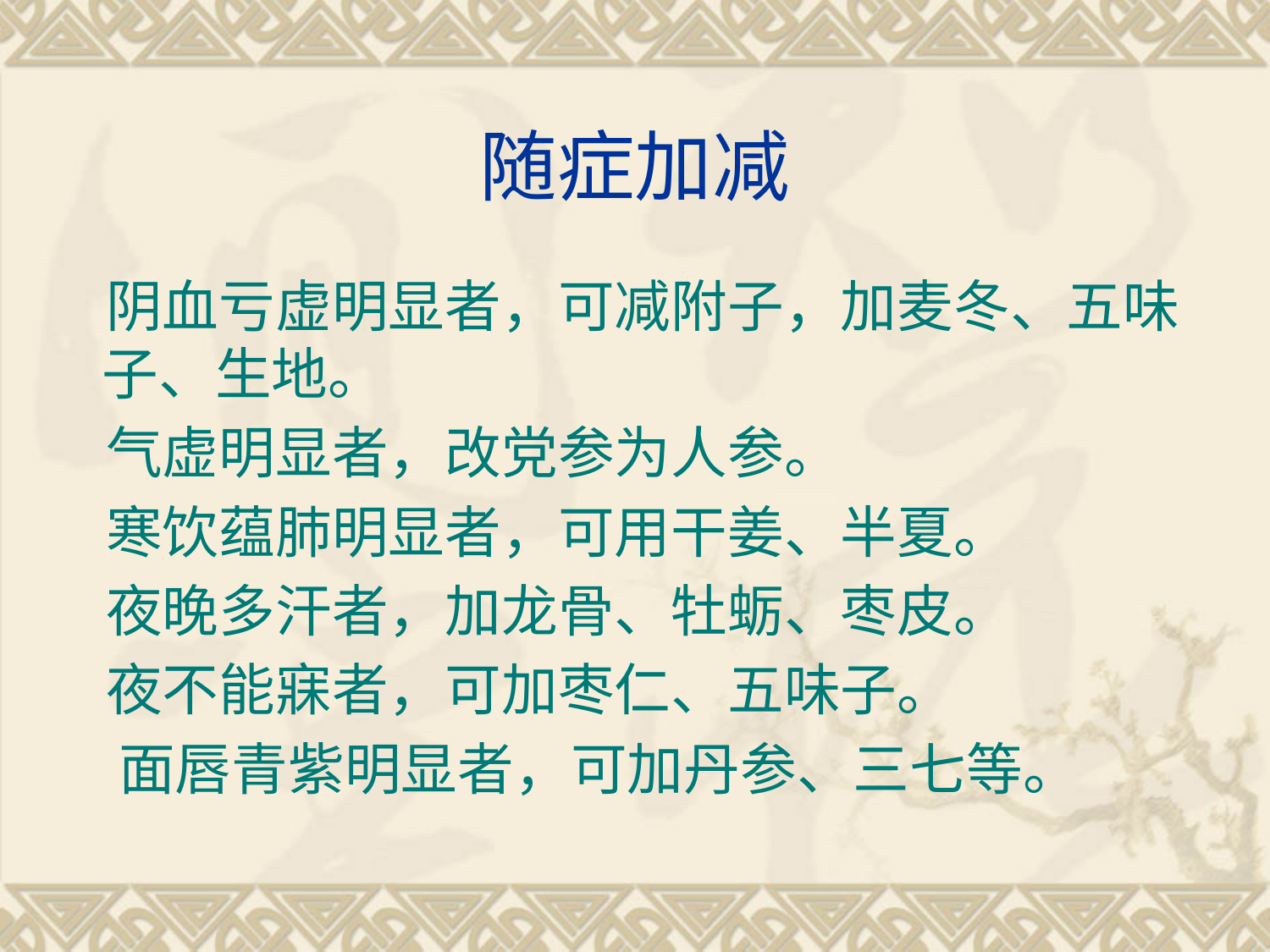

# 随症加减
   阴血亏虚明显者，可减附子，加麦冬、五味子、生地。
   气虚明显者，改党参为人参。
   寒饮蕴肺明显者，可用干姜、半夏。
   夜晚多汗者，加龙骨、牡蛎、枣皮。
   夜不能寐者，可加枣仁、五味子。
    面唇青紫明显者，可加丹参、三七等。